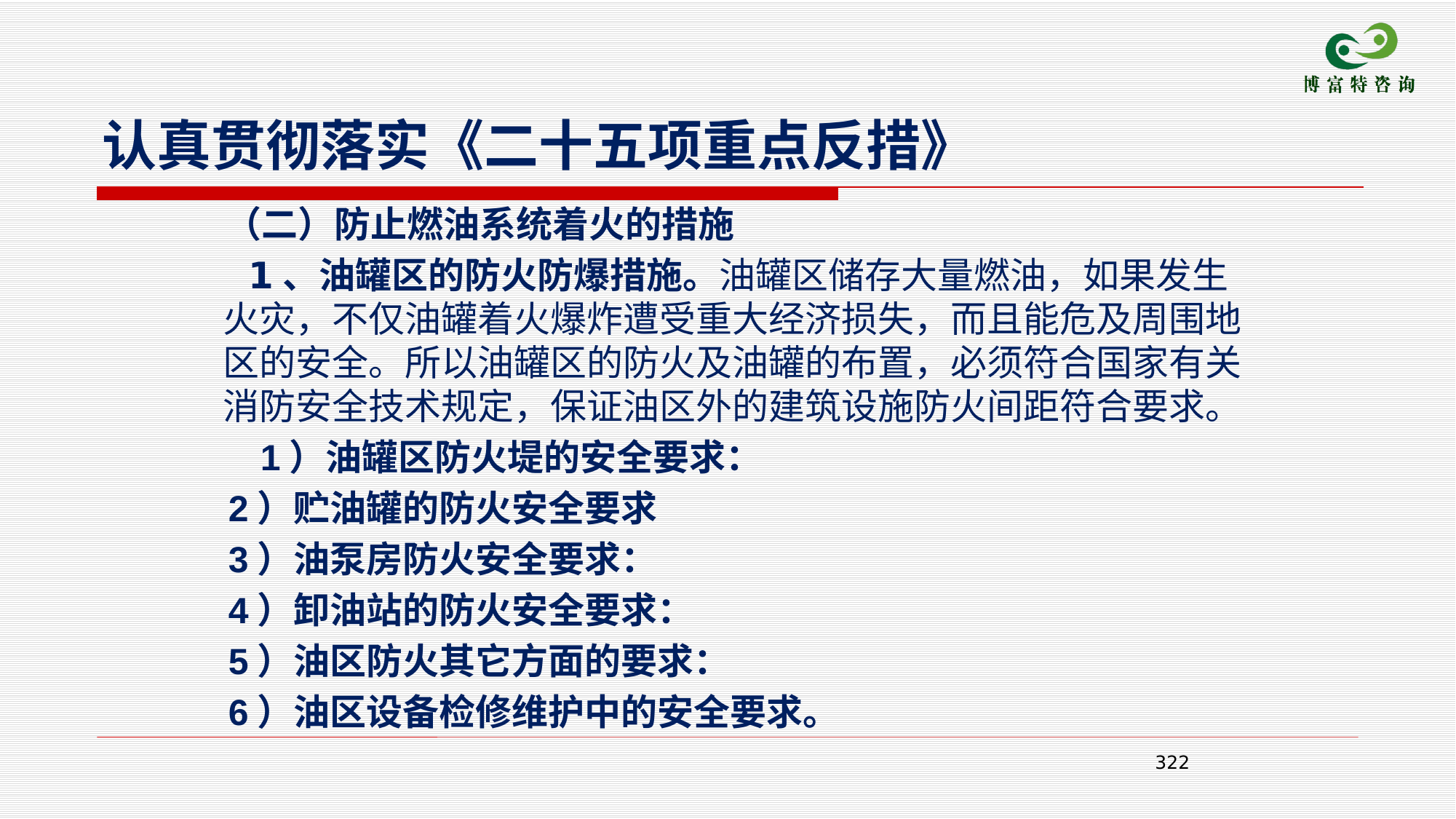

认真贯彻落实《二十五项重点反措》
      （二）防止燃油系统着火的措施
       1、油罐区的防火防爆措施。油罐区储存大量燃油，如果发生火灾，不仅油罐着火爆炸遭受重大经济损失，而且能危及周围地区的安全。所以油罐区的防火及油罐的布置，必须符合国家有关消防安全技术规定，保证油区外的建筑设施防火间距符合要求。
        1）油罐区防火堤的安全要求：
      2）贮油罐的防火安全要求
      3）油泵房防火安全要求：
      4）卸油站的防火安全要求：
      5）油区防火其它方面的要求：
      6）油区设备检修维护中的安全要求。

322